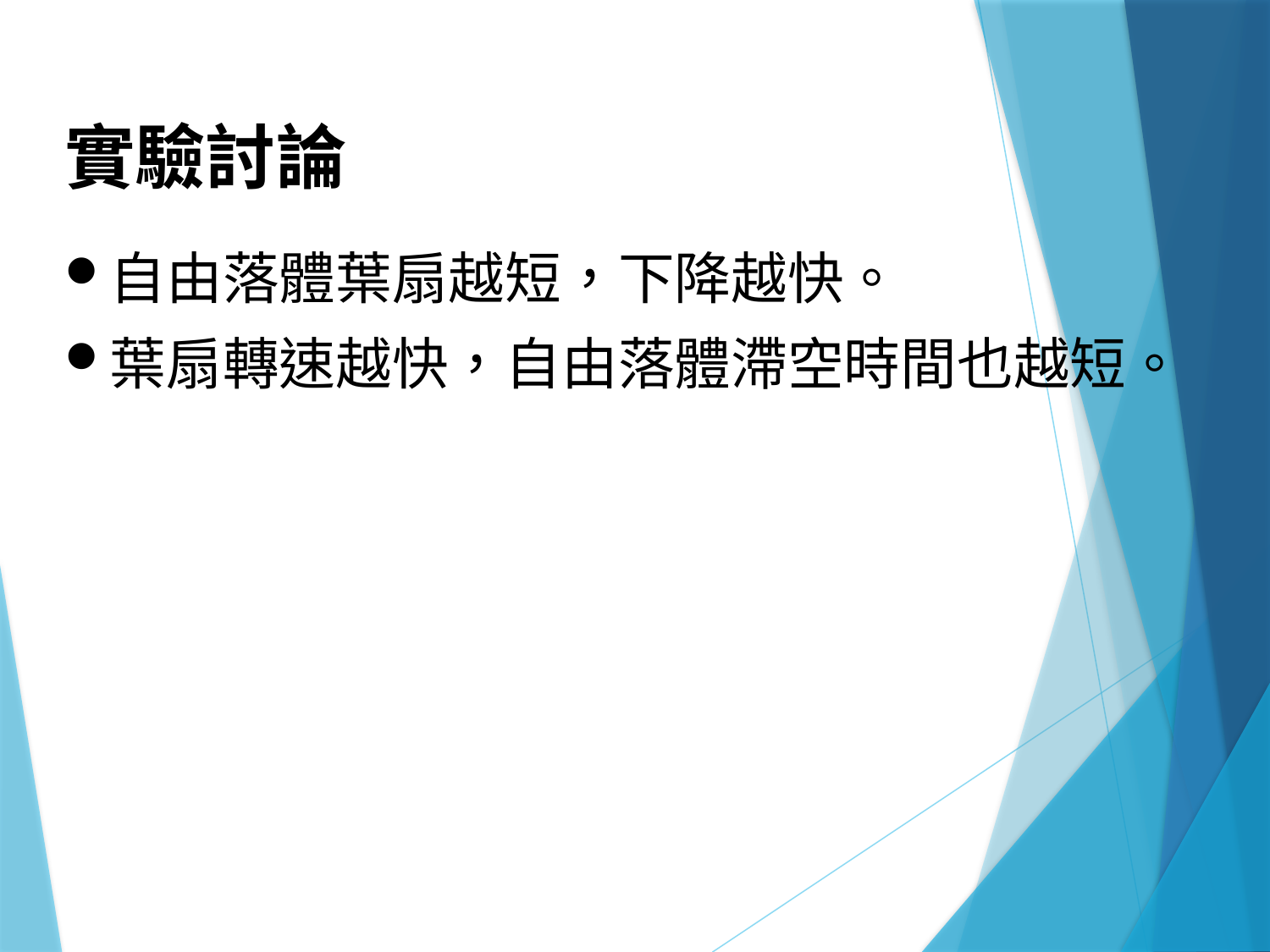

# 實驗討論
自由落體葉扇越短，下降越快。
葉扇轉速越快，自由落體滯空時間也越短。